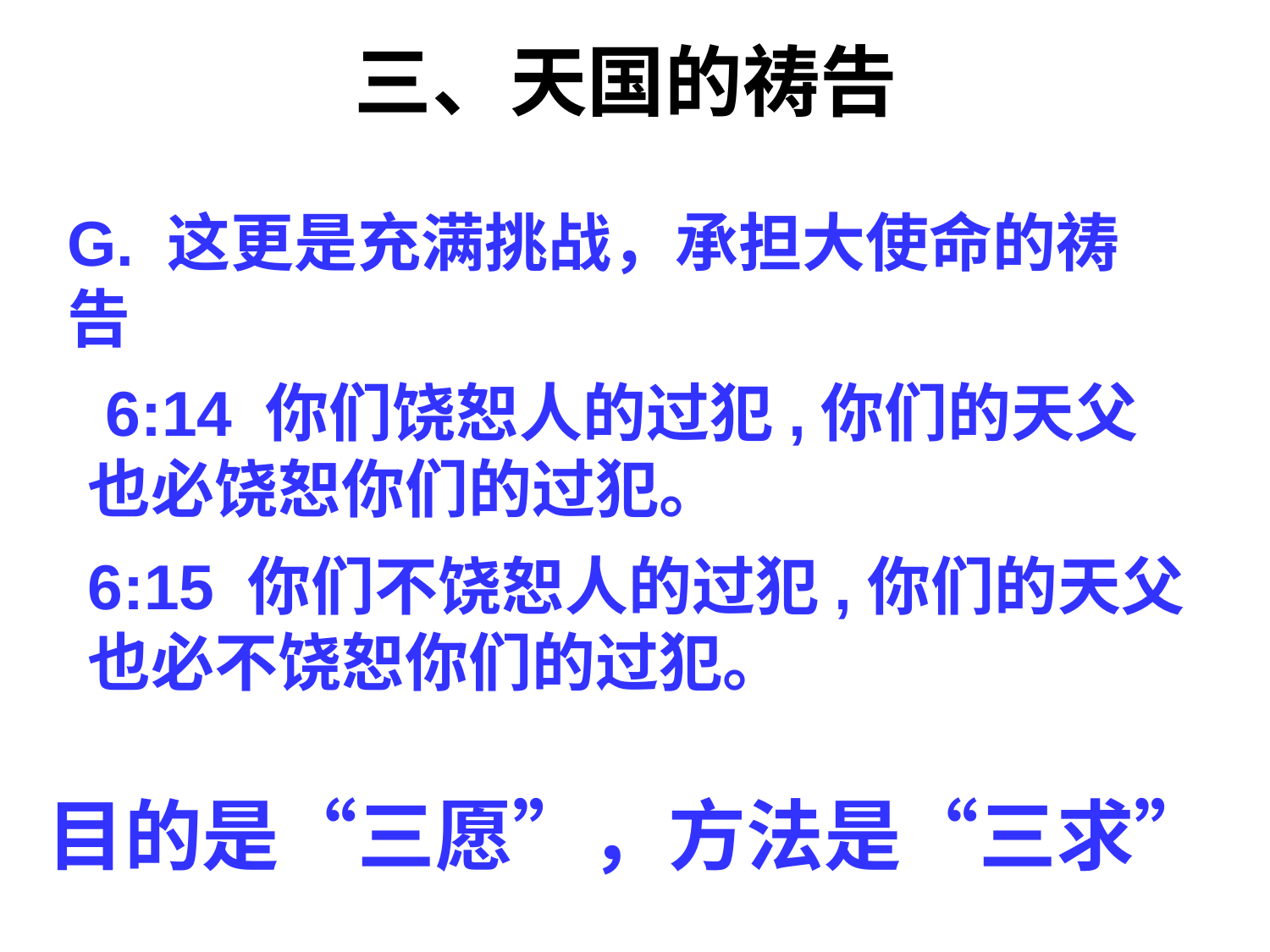

# 三、天国的祷告
G. 这更是充满挑战，承担大使命的祷告
 6:14 你们饶恕人的过犯,你们的天父也必饶恕你们的过犯。
6:15 你们不饶恕人的过犯,你们的天父也必不饶恕你们的过犯。
目的是“三愿”，方法是“三求”